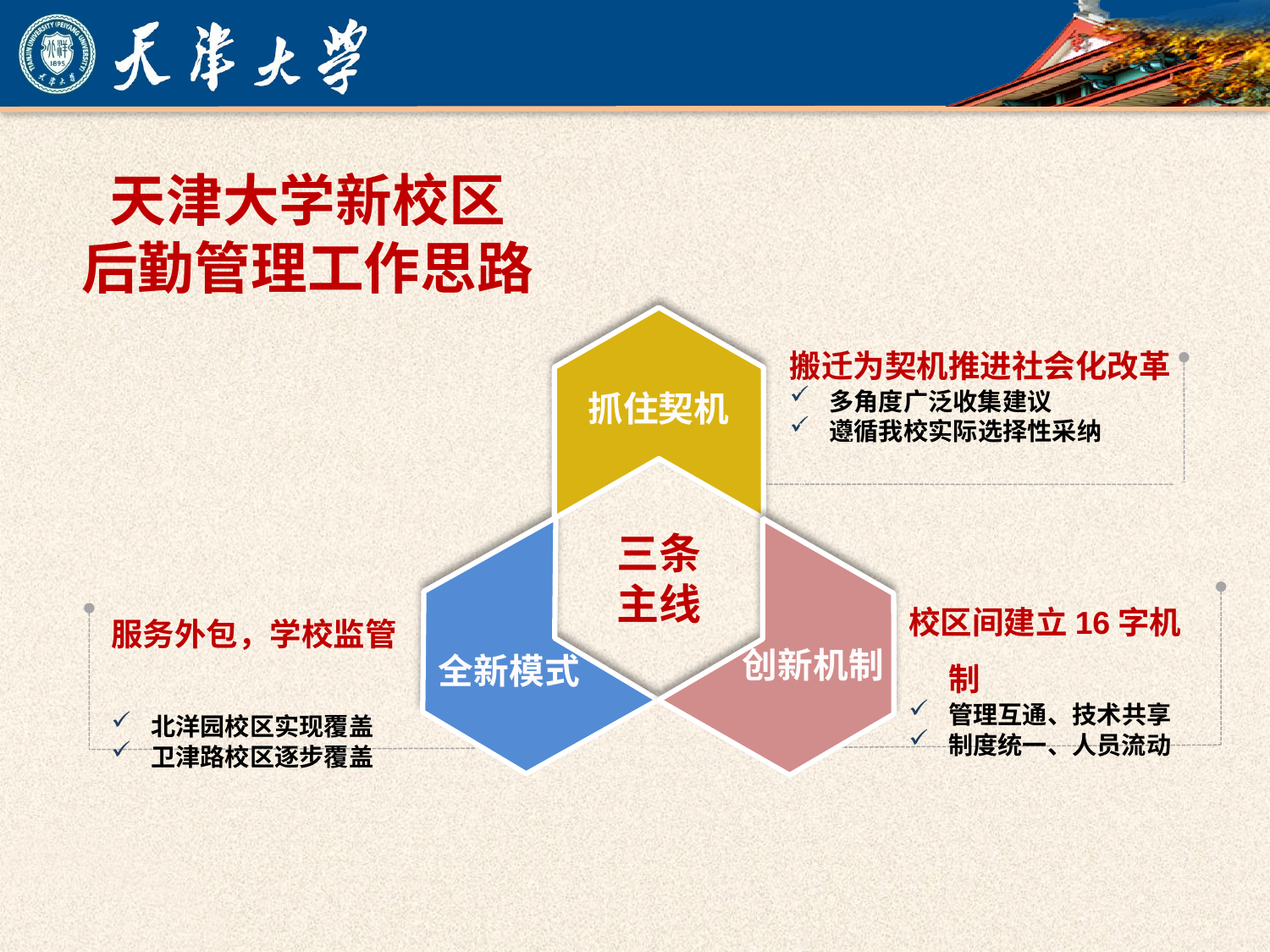

# 天津大学新校区 后勤管理工作思路

搬迁为契机推进社会化改革
多角度广泛收集建议
遵循我校实际选择性采纳

抓住契机

三条
主线

校区间建立16字机制
管理互通、技术共享
制度统一、人员流动

服务外包，学校监管
北洋园校区实现覆盖
卫津路校区逐步覆盖

创新机制

全新模式